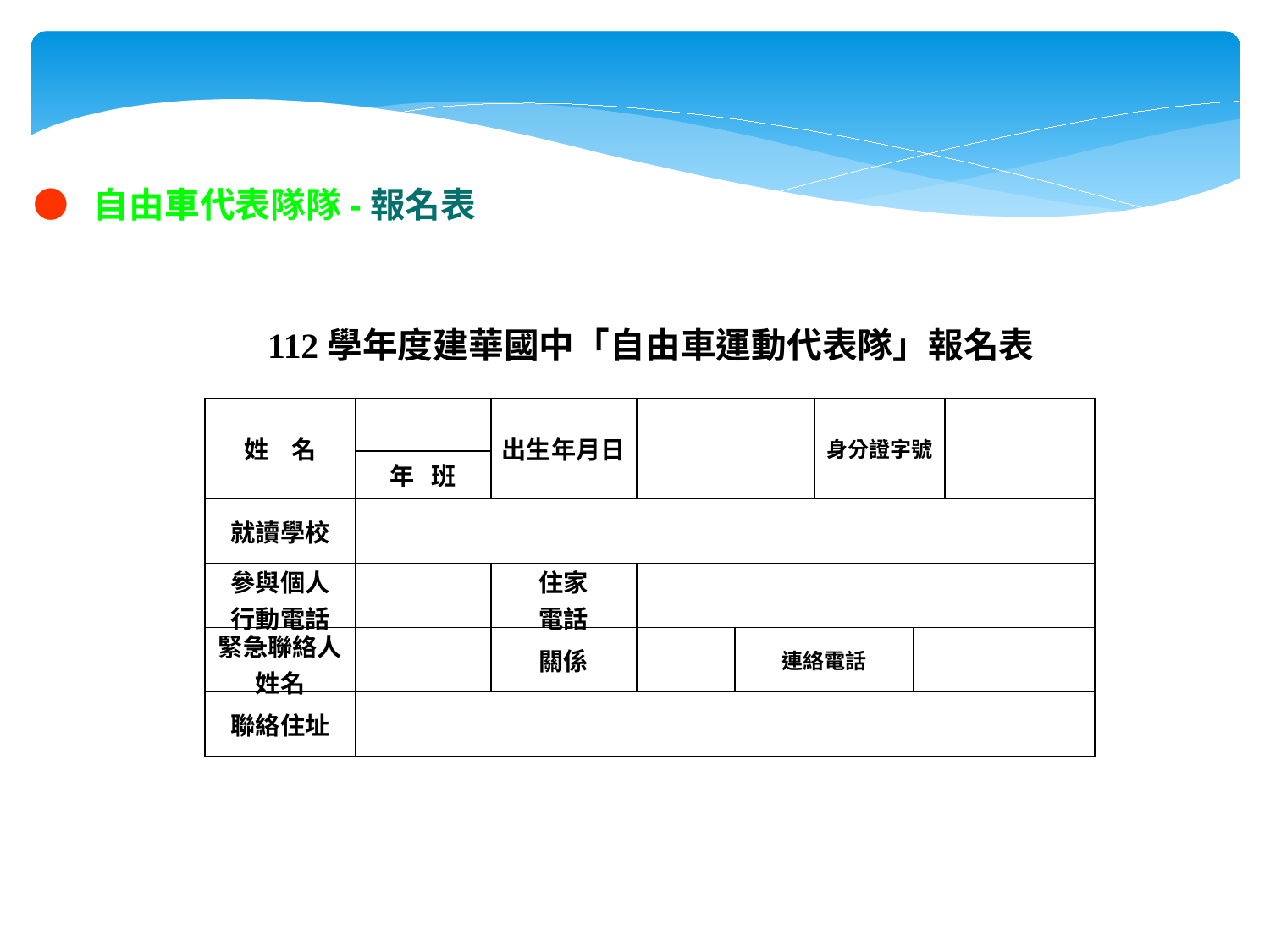

●  自由車代表隊隊-報名表
112學年度建華國中「自由車運動代表隊」報名表

| 姓 名 |  | 出生年月日 |  |  | 身分證字號 |  |  |
| --- | --- | --- | --- | --- | --- | --- | --- |
|  | 年 班 |  |  |  |  |  |  |
| 就讀學校 |  |  |  |  |  |  |  |
| 參與個人 行動電話 |  | 住家 電話 |  |  |  |  |  |
| 緊急聯絡人姓名 |  | 關係 |  | 連絡電話 |  |  |  |
| 聯絡住址 |  |  |  |  |  |  |  |